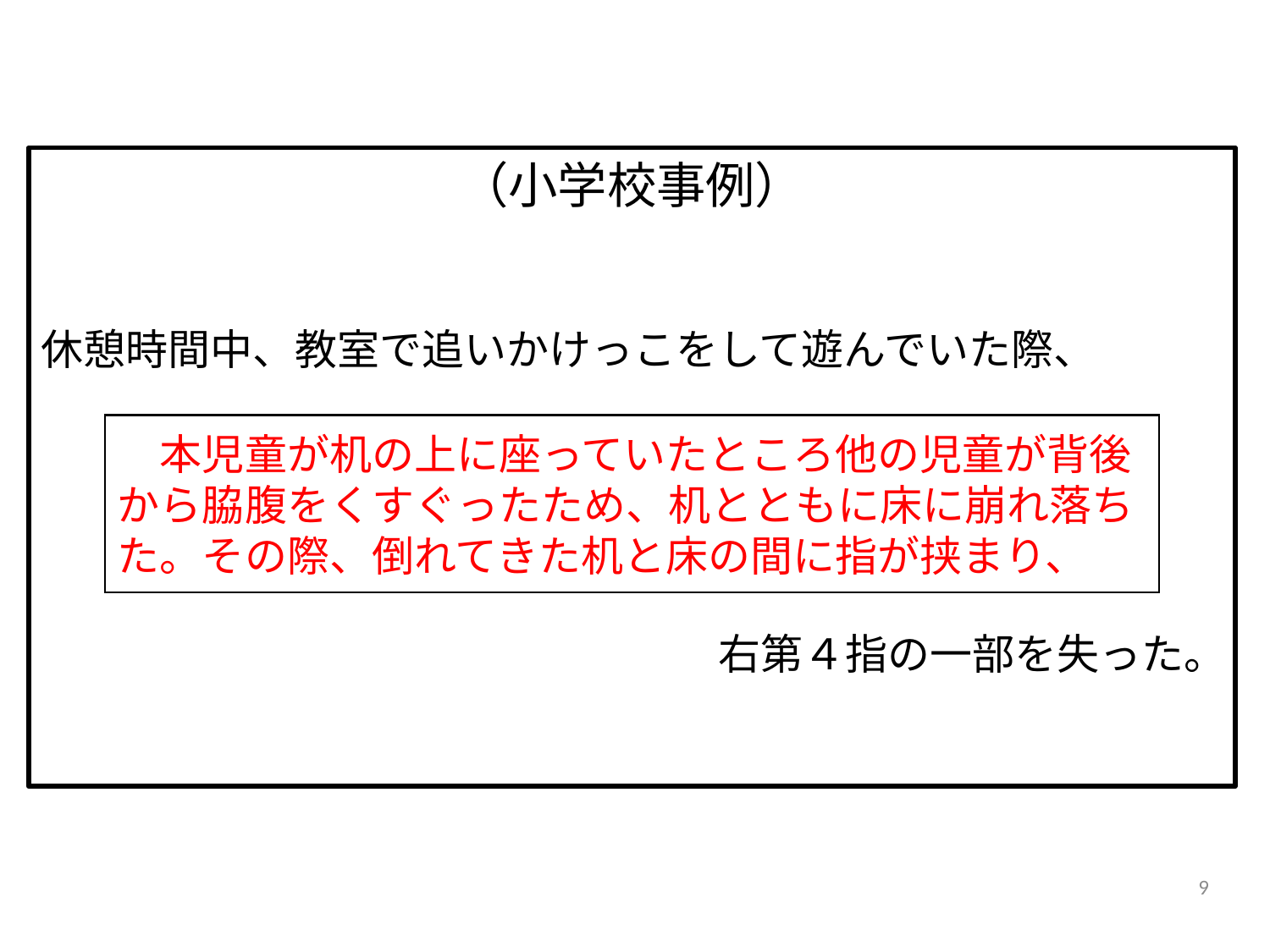

（小学校事例）

休憩時間中、教室で追いかけっこをして遊んでいた際、

　　　　　　　　　　　　　　　　右第４指の一部を失った。

　本児童が机の上に座っていたところ他の児童が背後から脇腹をくすぐったため、机とともに床に崩れ落ちた。その際、倒れてきた机と床の間に指が挟まり、
9